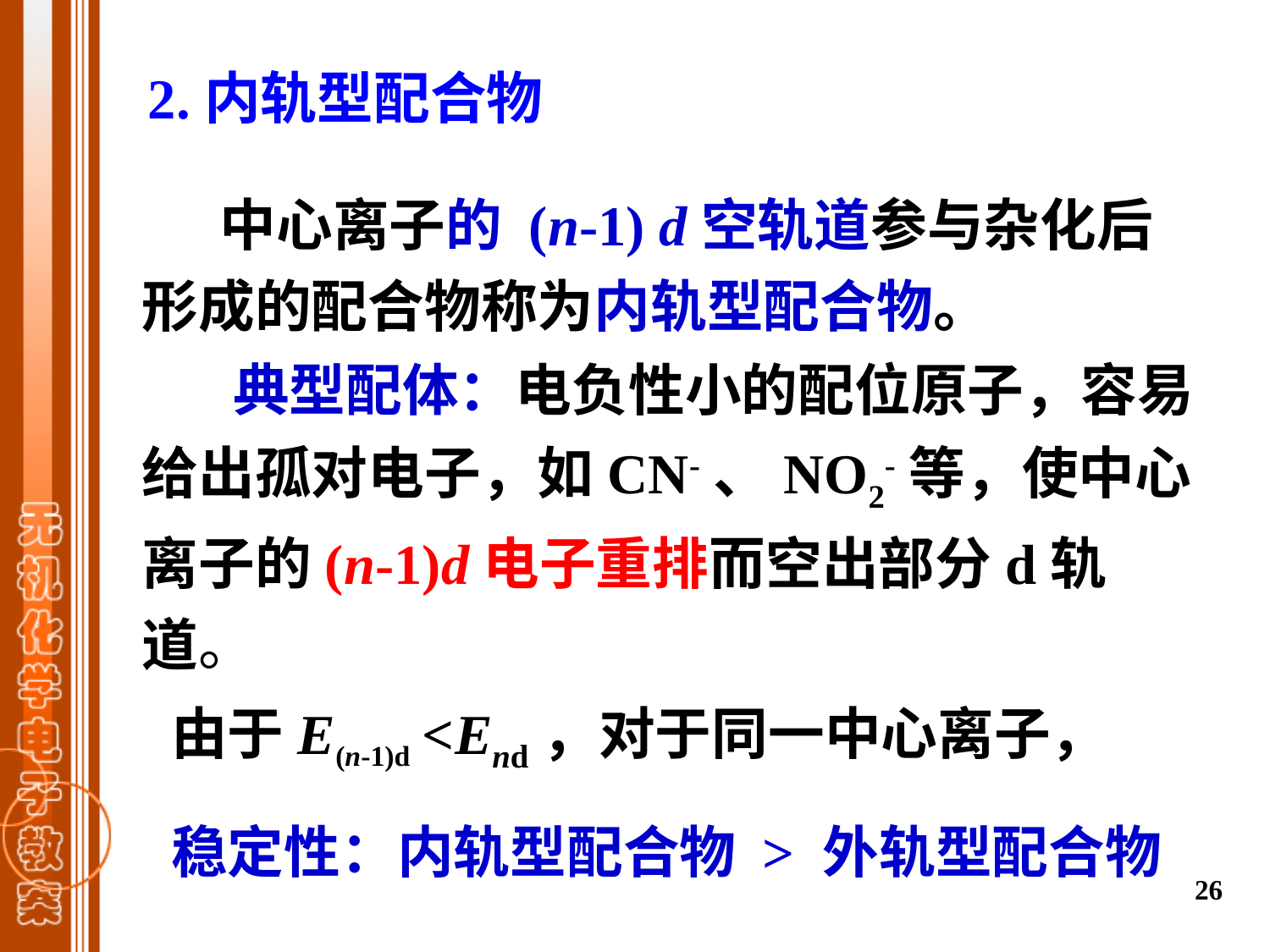

2.内轨型配合物
     中心离子的 (n-1) d空轨道参与杂化后形成的配合物称为内轨型配合物。
      典型配体：电负性小的配位原子，容易给出孤对电子，如CN-、NO2-等，使中心离子的(n-1)d电子重排而空出部分d轨道。
由于E(n-1)d <End，对于同一中心离子，
稳定性：内轨型配合物 > 外轨型配合物
26